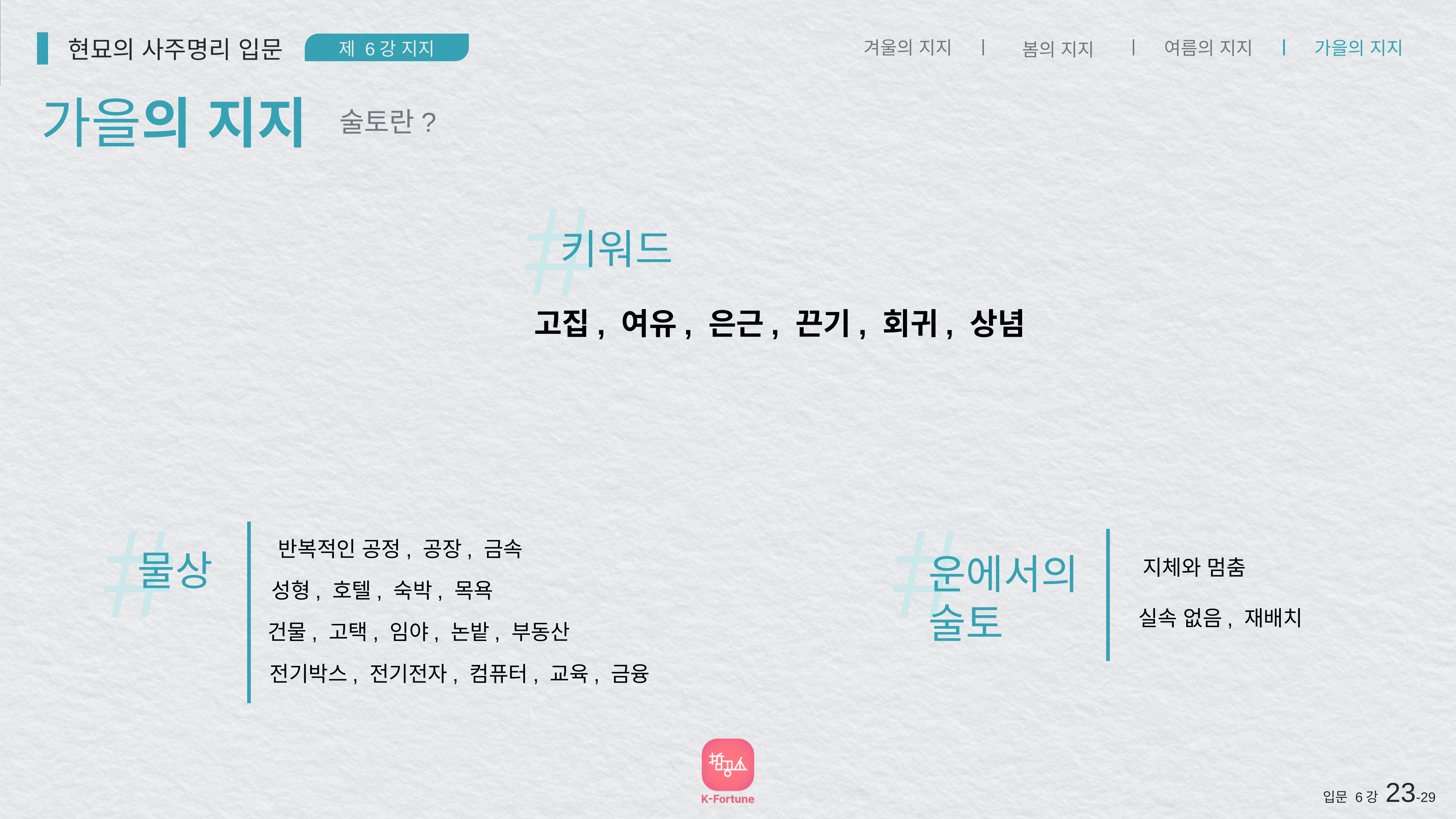

현묘의 사주명리 입문

제 6강 지지
겨울의 지지
여름의 지지
가을의 지지
봄의 지지
가을의 지지
술토란?
#
키워드
고집, 여유, 은근, 끈기, 회귀, 상념
#
반복적인 공정, 공장, 금속
물상
성형, 호텔, 숙박, 목욕
건물, 고택, 임야, 논밭, 부동산
전기박스, 전기전자, 컴퓨터, 교육, 금융
#
운에서의
술토
지체와 멈춤
실속 없음, 재배치